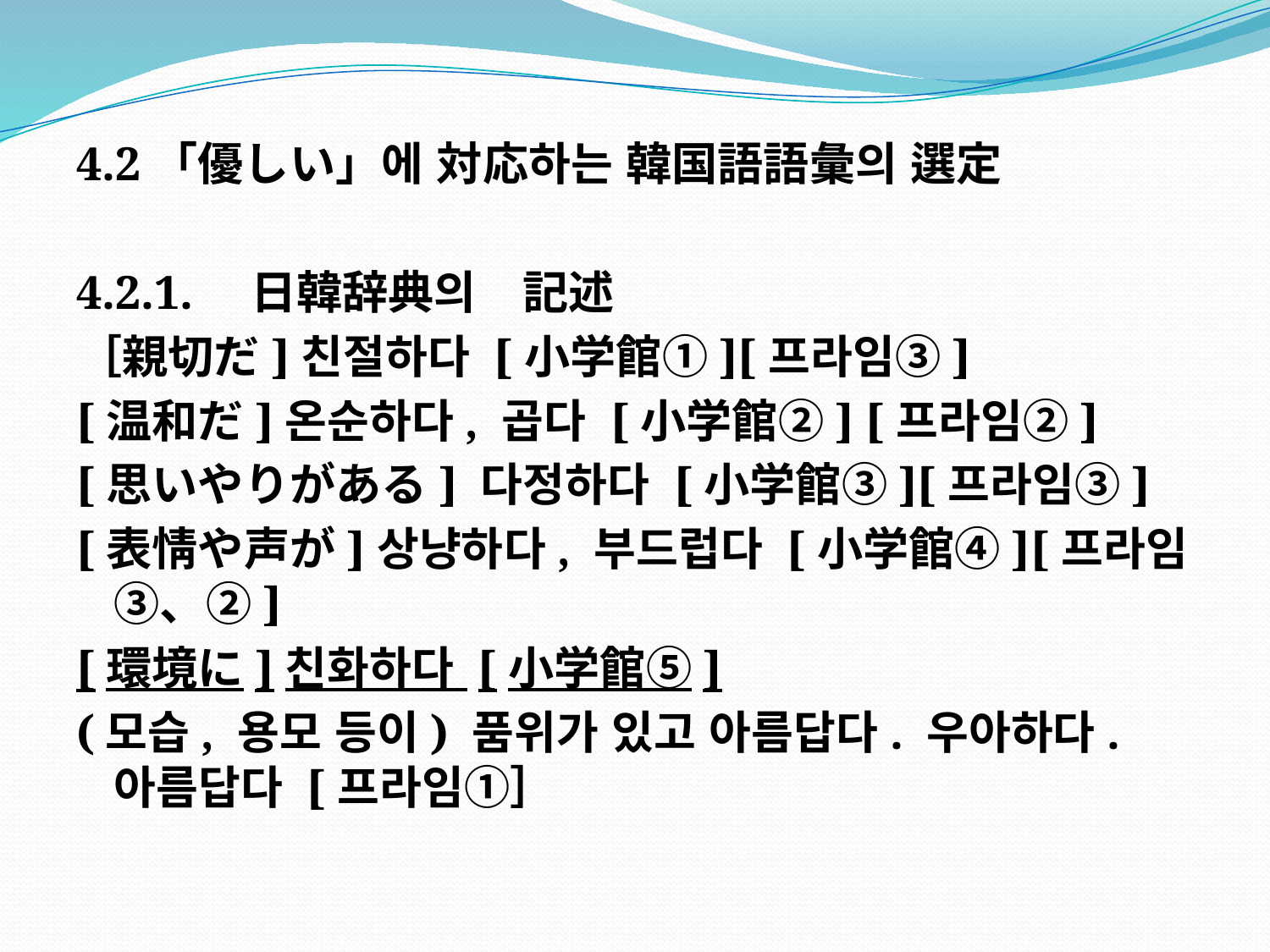

#
4.2「優しい」에 対応하는 韓国語語彙의 選定

4.2.1.　日韓辞典의　記述
［親切だ]친절하다 [小学館①][프라임③]
[温和だ]온순하다, 곱다 [小学館②] [프라임②]
[思いやりがある] 다정하다 [小学館③][프라임③]
[表情や声が]상냥하다, 부드럽다 [小学館④][프라임③、②]
[環境に]친화하다 [小学館⑤]
(모습, 용모 등이) 품위가 있고 아름답다. 우아하다. 아름답다 [프라임①］